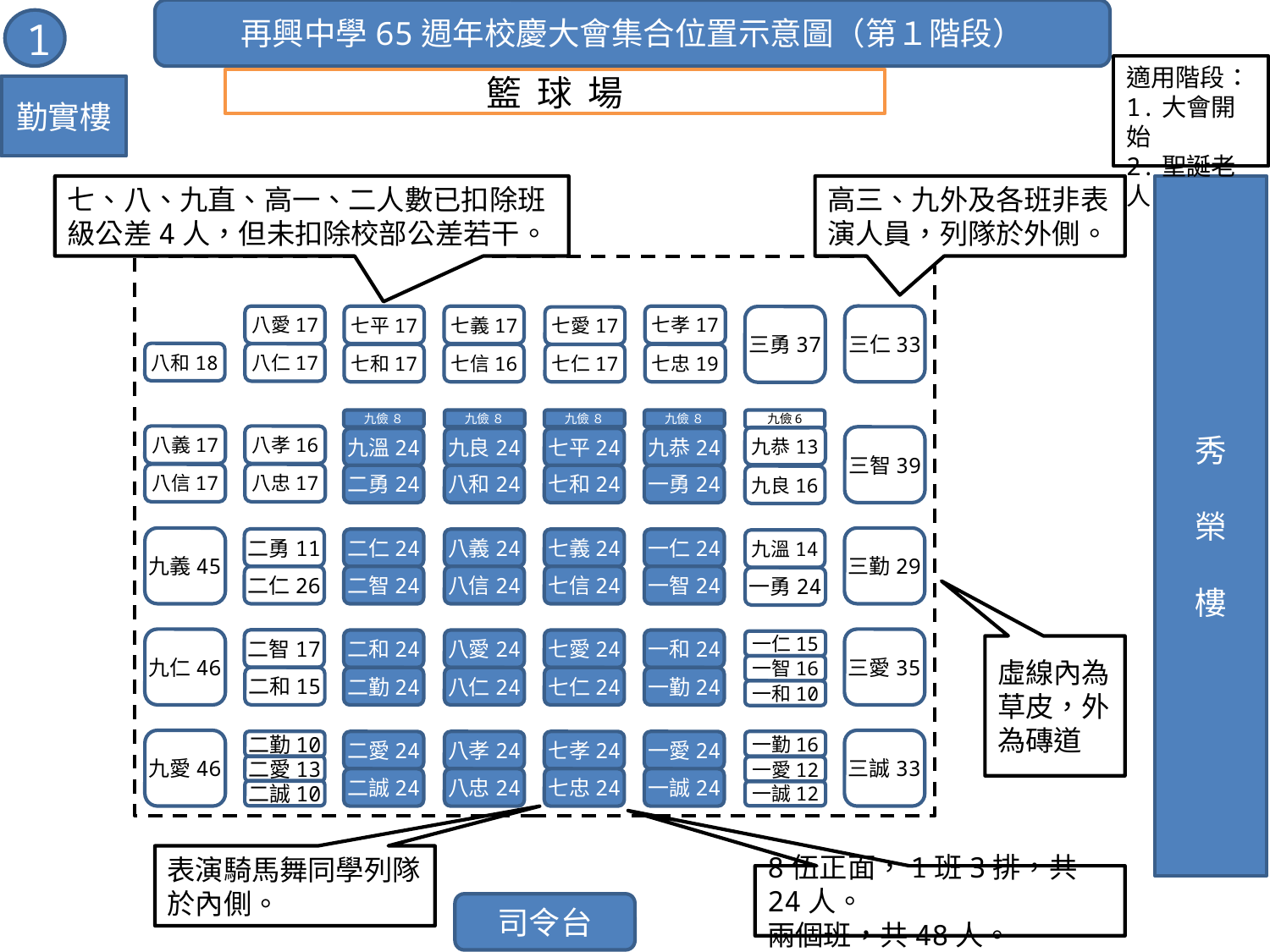

再興中學65週年校慶大會集合位置示意圖（第１階段）
1
適用階段：
1.大會開始
2.聖誕老人
籃  球  場
勤實樓
七、八、九直、高一、二人數已扣除班級公差4人，但未扣除校部公差若干。
高三、九外及各班非表演人員，列隊於外側。
秀

榮

樓

八愛17
八仁17
七孝17
七忠19
三仁33
七平17
七和17
七義17
七信16
三勇37
七愛17
七仁17
八和18
九儉6
八義17
八信17
八孝16
八忠17
三智39
九恭13
九良16
九義45
三勤29
二勇11
九溫14
二仁26
一勇24
九仁46
三愛35
二智17
一仁15
一智16
一和10
二和15
九愛46
三誠33
二勤10
二愛13
二誠10
一勤16
一愛12
一誠12
九儉 ８
九溫24
二勇24
九儉 ８
九良24
八和24
九儉 ８
七平24
七和24
九儉 ８
九恭24
一勇24
二仁24
二智24
八義24
八信24
七義24
七信24
一仁24
一智24
二和24
二勤24
八愛24
八仁24
七愛24
七仁24
一和24
一勤24
二愛24
二誠24
八孝24
八忠24
七孝24
七忠24
一愛24
一誠24
虛線內為草皮，外為磚道
表演騎馬舞同學列隊於內側。
8伍正面，1班3排，共24人。
兩個班，共48人。
司令台